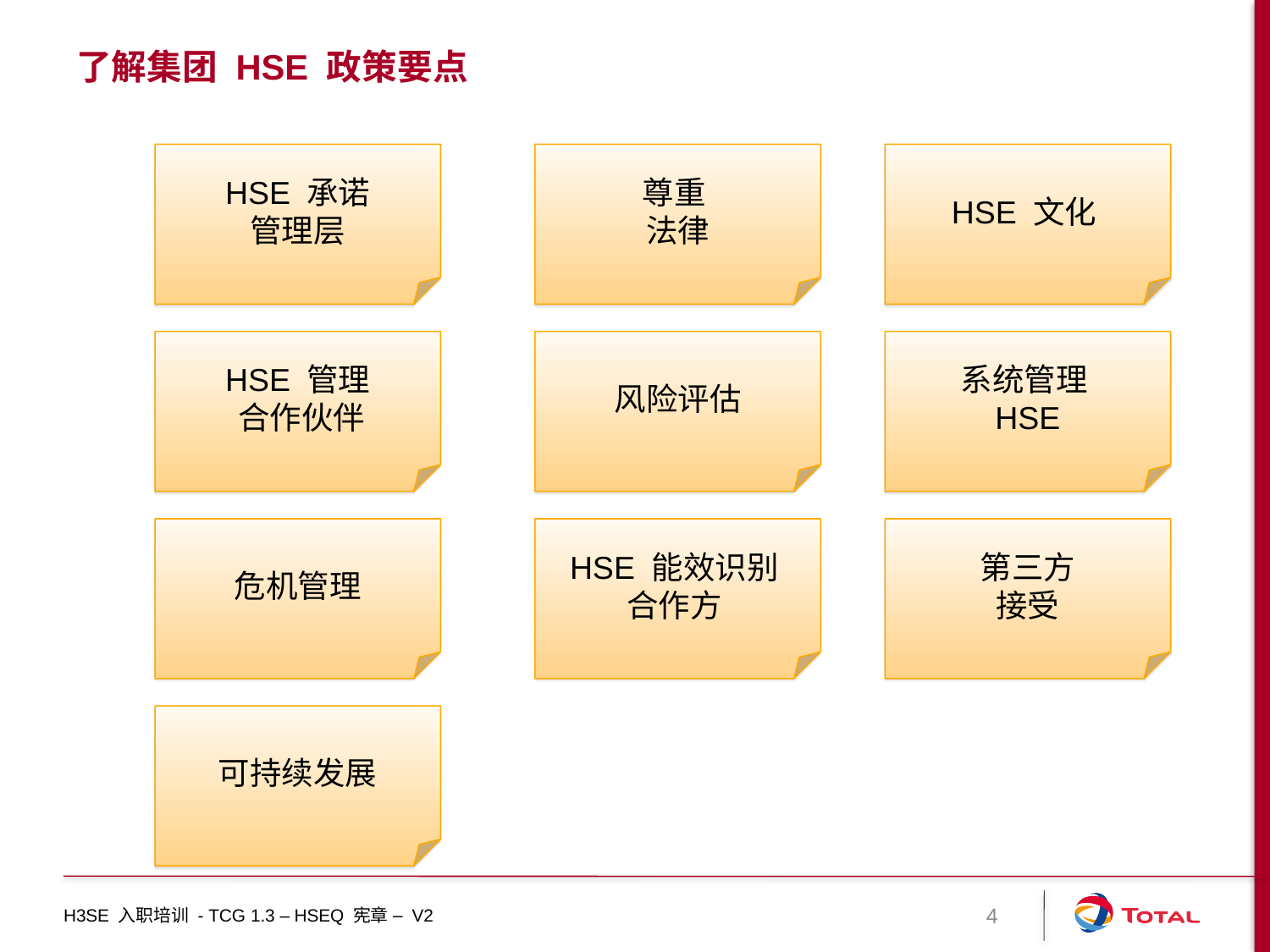

# 了解集团 hse 政策要点
HSE 承诺
管理层
尊重
法律
HSE 文化
HSE 管理
 合作伙伴
风险评估
系统管理
HSE
危机管理
HSE 能效识别
合作方
第三方
接受
可持续发展
H3SE 入职培训 - TCG 1.3 – HSEQ 宪章 – V2
4